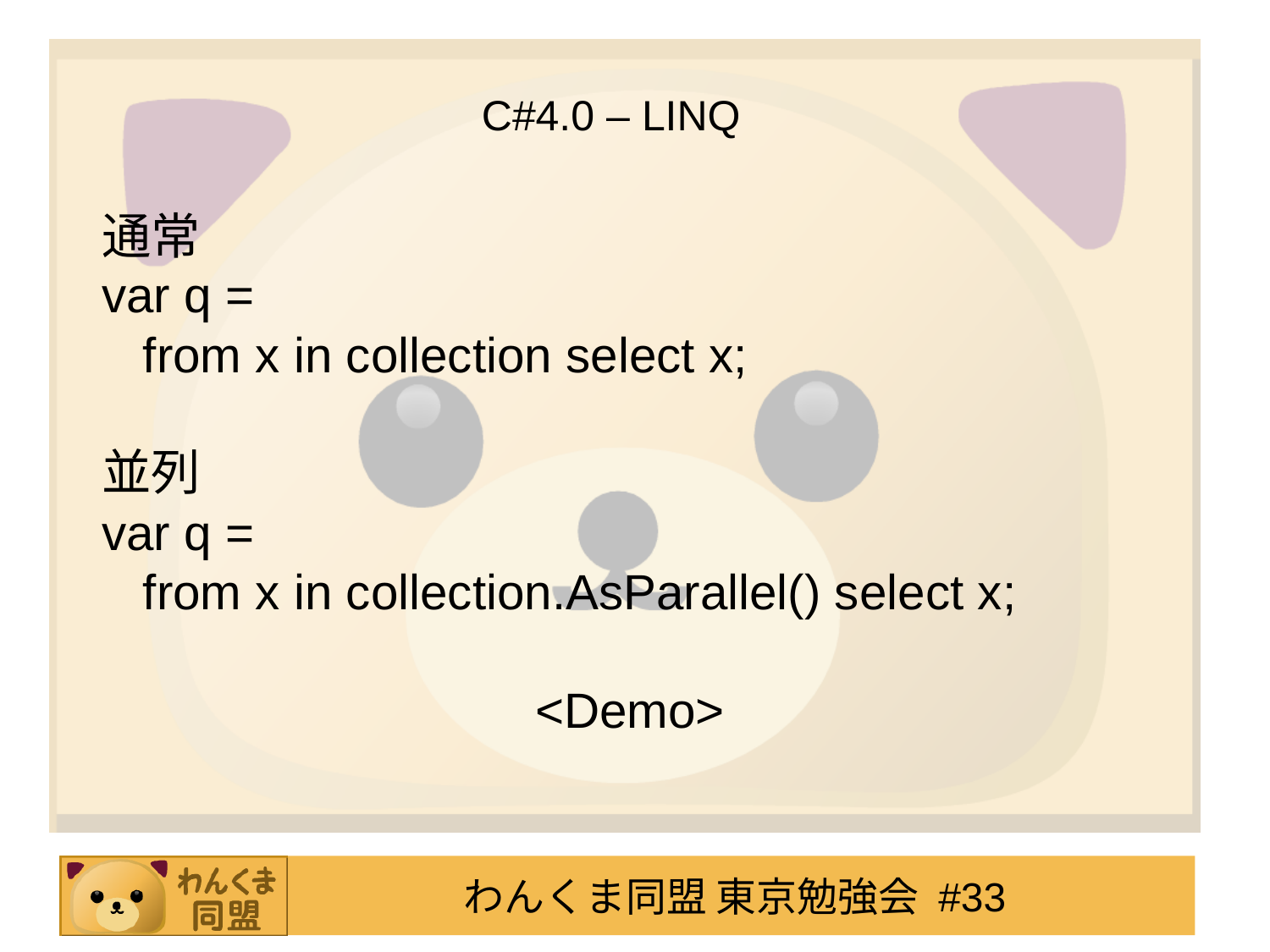

# C#4.0 – LINQ
通常
var q =
   from x in collection select x;

並列
var q =
   from x in collection.AsParallel() select x;

<Demo>